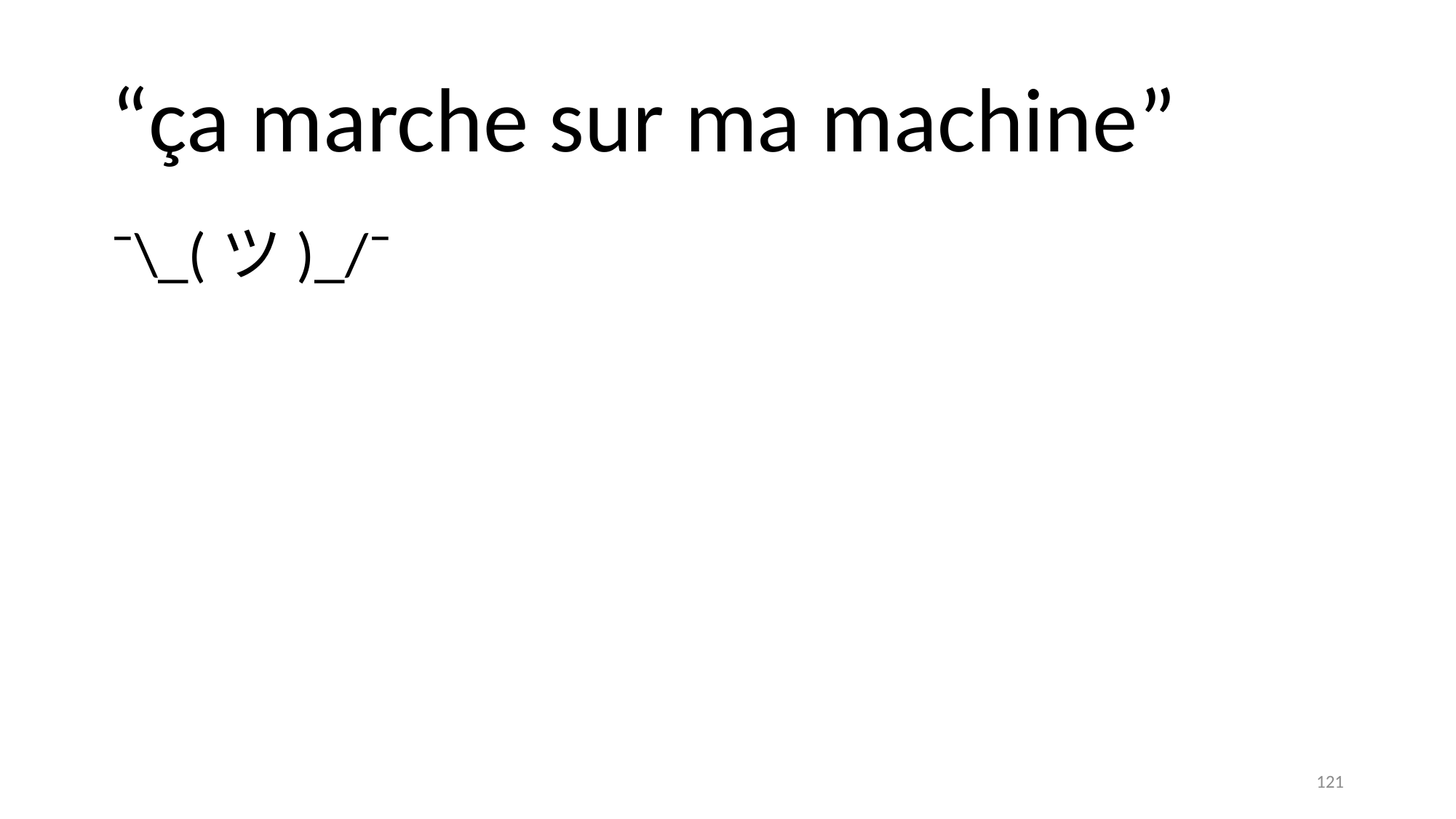

# “ça marche sur ma machine”
¯\_(ツ)_/¯
121